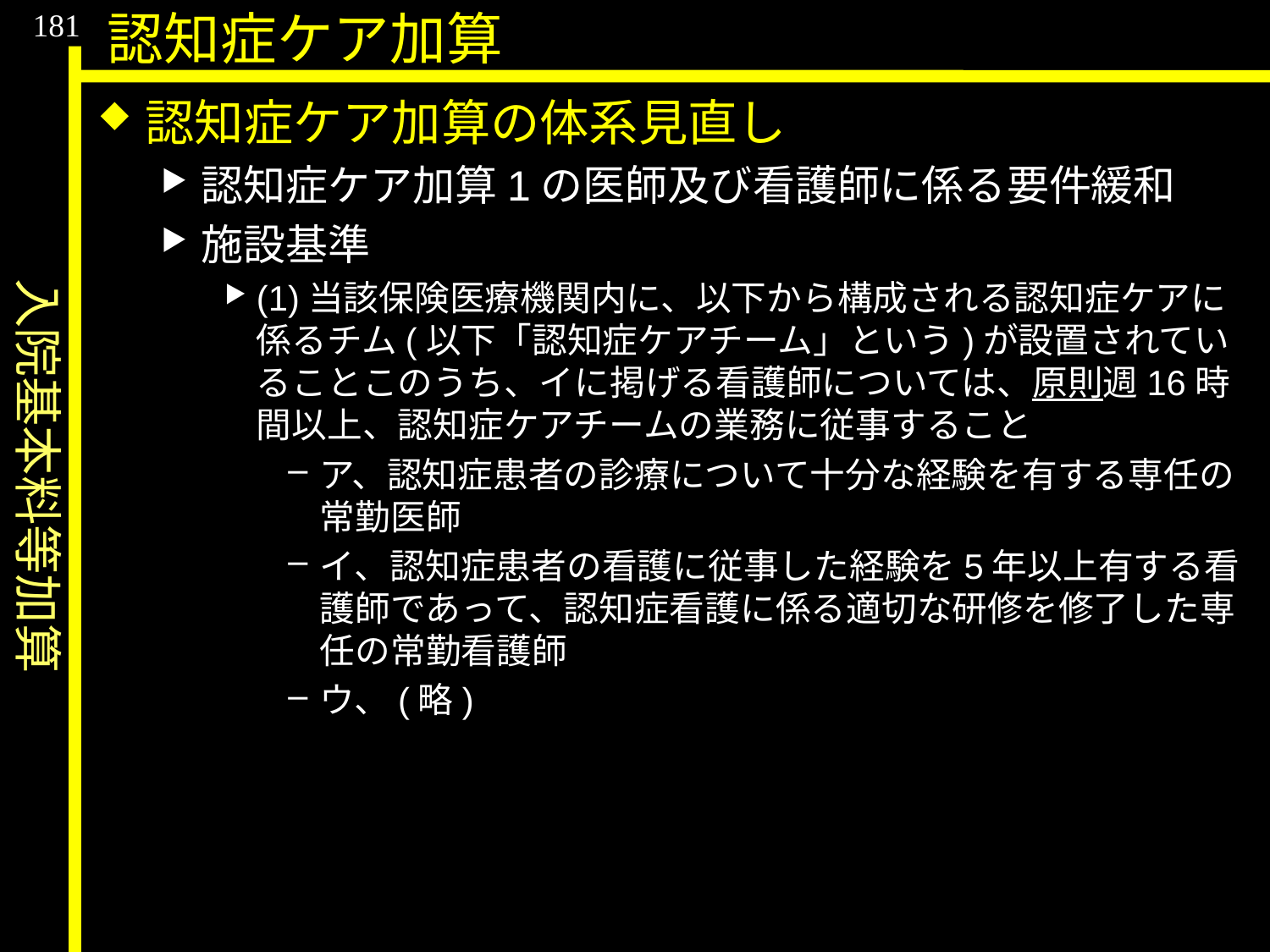

入院基本料等加算
181
認知症ケア加算

認知症ケア加算の体系見直し
認知症ケア加算1の医師及び看護師に係る要件緩和
施設基準
(1)当該保険医療機関内に、以下から構成される認知症ケアに係るチム(以下「認知症ケアチーム」という)が設置されていることこのうち、イに掲げる看護師については、原則週16時間以上、認知症ケアチームの業務に従事すること
ア、認知症患者の診療について十分な経験を有する専任の常勤医師
イ、認知症患者の看護に従事した経験を5年以上有する看護師であって、認知症看護に係る適切な研修を修了した専任の常勤看護師
ウ、(略)